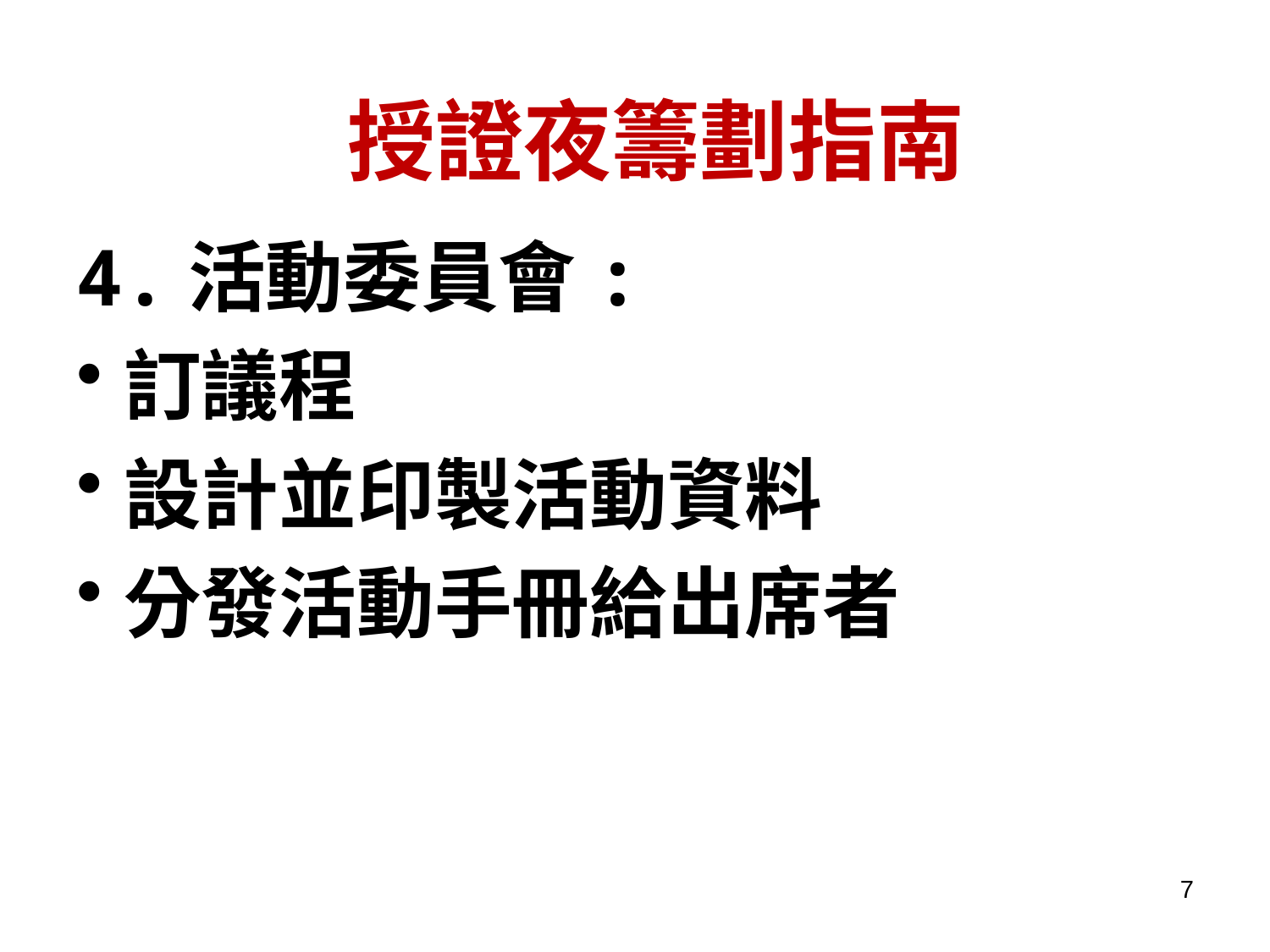

授證夜籌劃指南
4.活動委員會:
訂議程
設計並印製活動資料
分發活動手冊給出席者
7